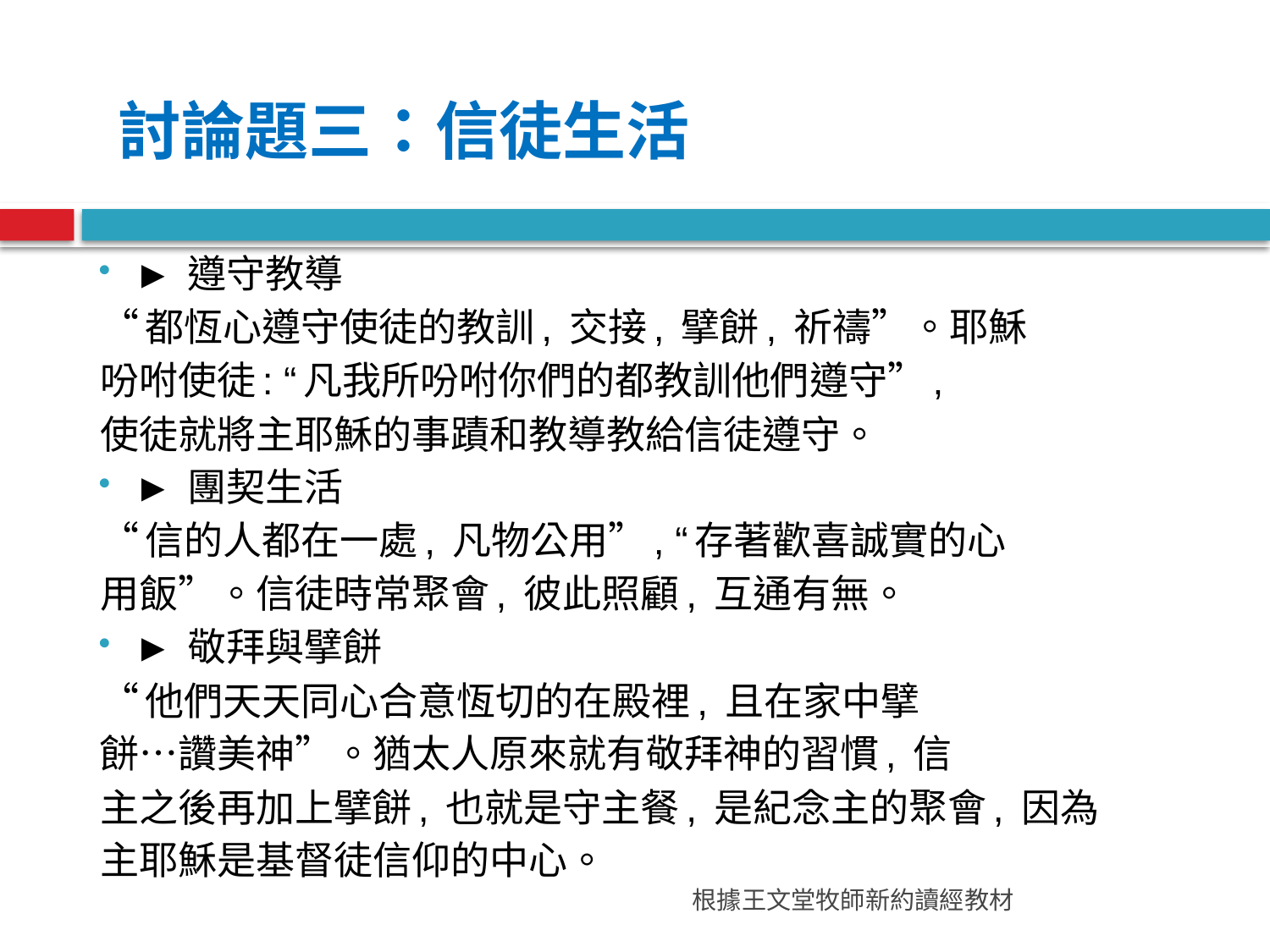

討論題三：信徒生活
► 遵守教導
“都恆心遵守使徒的教訓, 交接, 擘餅, 祈禱”。耶穌
吩咐使徒: “凡我所吩咐你們的都教訓他們遵守”,
使徒就將主耶穌的事蹟和教導教給信徒遵守。
► 團契生活
“信的人都在一處, 凡物公用”, “存著歡喜誠實的心
用飯”。信徒時常聚會, 彼此照顧, 互通有無。
► 敬拜與擘餅
“他們天天同心合意恆切的在殿裡, 且在家中擘
餅…讚美神”。猶太人原來就有敬拜神的習慣, 信
主之後再加上擘餅, 也就是守主餐, 是紀念主的聚會, 因為
主耶穌是基督徒信仰的中心。

根據王文堂牧師新約讀經教材